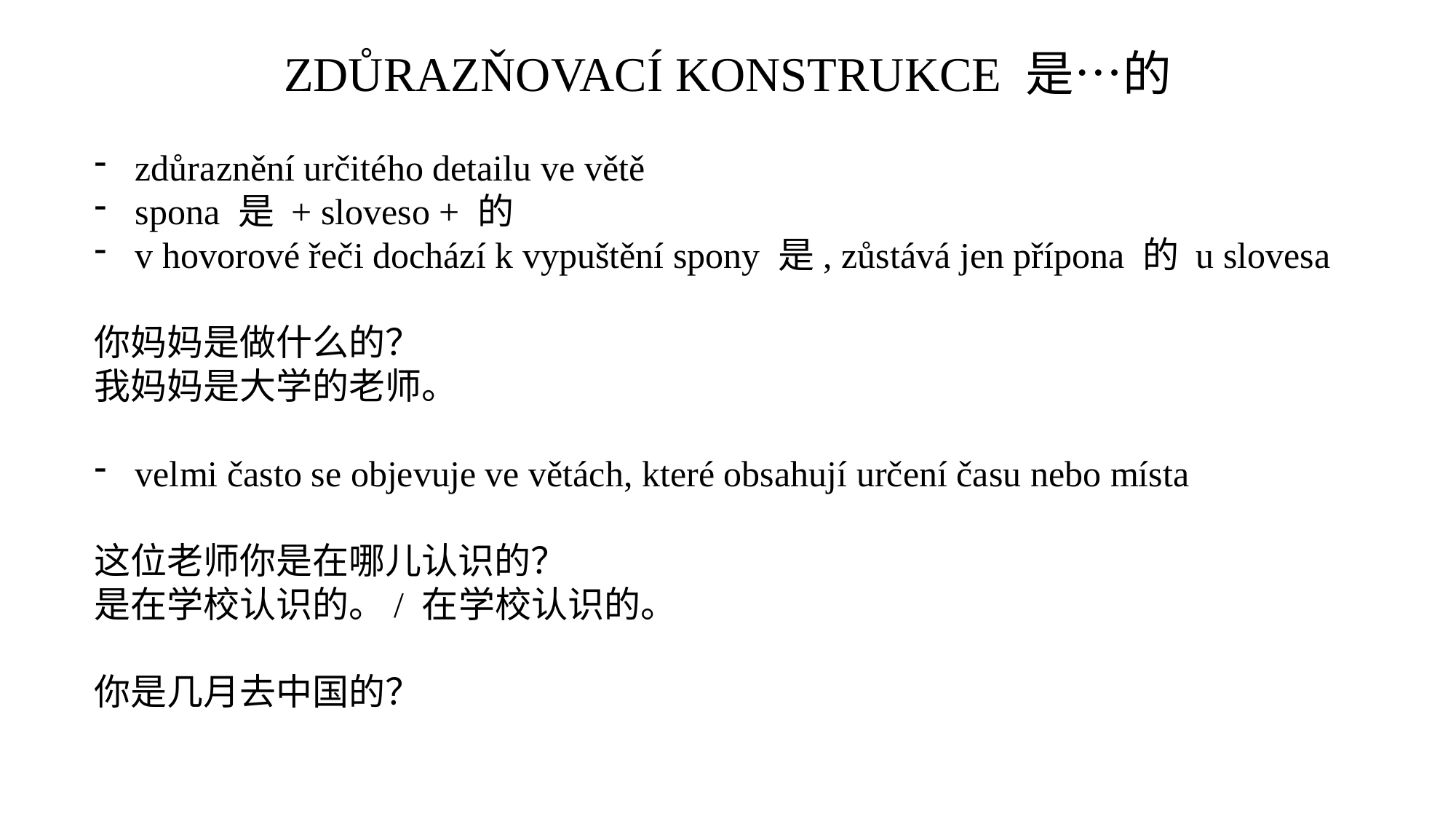

ZDŮRAZŇOVACÍ KONSTRUKCE 是…的

zdůraznění určitého detailu ve větě
spona 是 + sloveso + 的
v hovorové řeči dochází k vypuštění spony 是, zůstává jen přípona 的 u slovesa

你妈妈是做什么的？
我妈妈是大学的老师。

velmi často se objevuje ve větách, které obsahují určení času nebo místa

这位老师你是在哪儿认识的？
是在学校认识的。/ 在学校认识的。

你是几月去中国的？